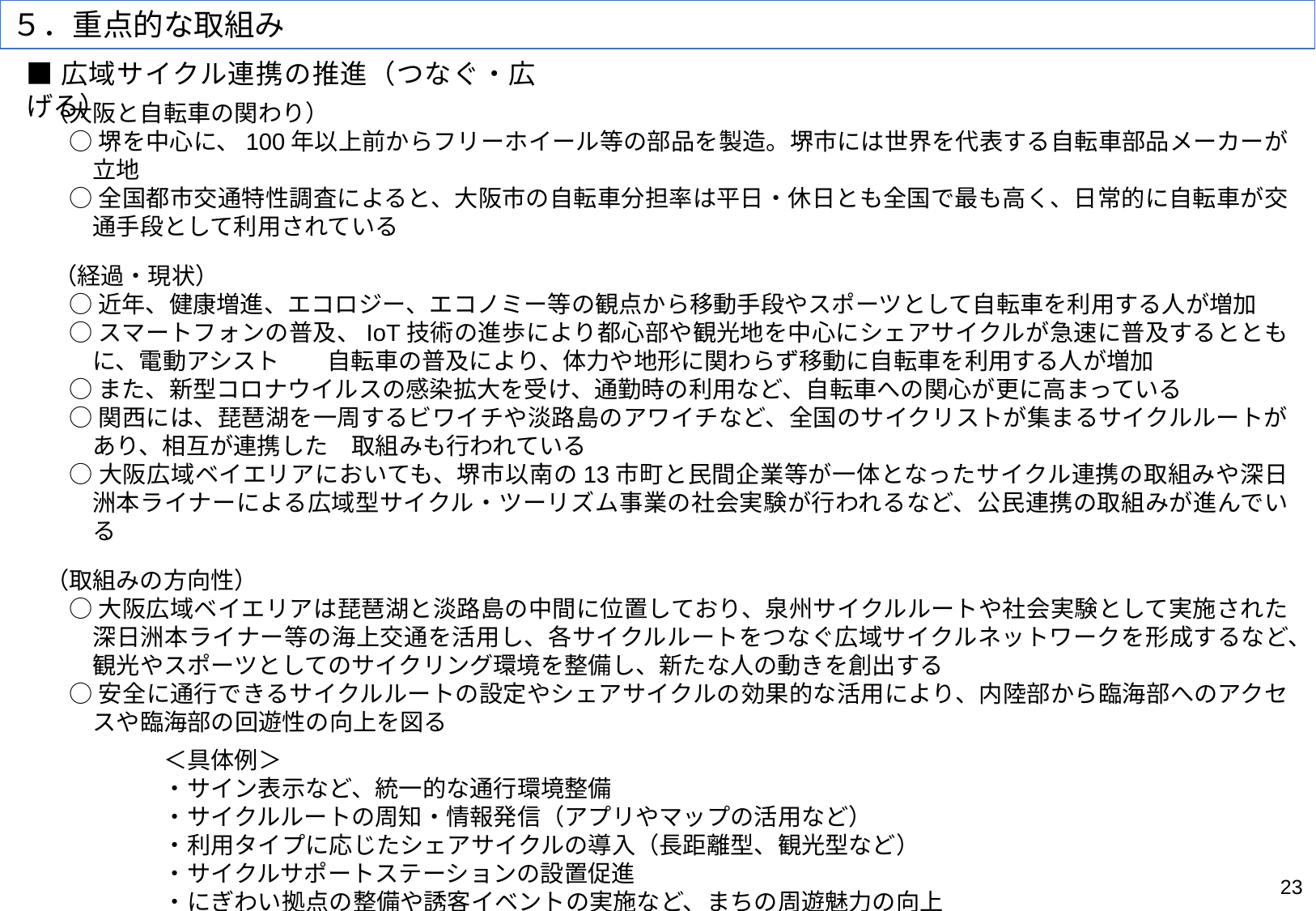

５．重点的な取組み
■広域サイクル連携の推進（つなぐ・広げる）
（大阪と自転車の関わり）
○堺を中心に、100年以上前からフリーホイール等の部品を製造。堺市には世界を代表する自転車部品メーカーが立地
○全国都市交通特性調査によると、大阪市の自転車分担率は平日・休日とも全国で最も高く、日常的に自転車が交通手段として利用されている

（経過・現状）
○近年、健康増進、エコロジー、エコノミー等の観点から移動手段やスポーツとして自転車を利用する人が増加
○スマートフォンの普及、IoT技術の進歩により都心部や観光地を中心にシェアサイクルが急速に普及するとともに、電動アシスト　　自転車の普及により、体力や地形に関わらず移動に自転車を利用する人が増加
○また、新型コロナウイルスの感染拡大を受け、通勤時の利用など、自転車への関心が更に高まっている
○関西には、琵琶湖を一周するビワイチや淡路島のアワイチなど、全国のサイクリストが集まるサイクルルートがあり、相互が連携した　取組みも行われている
○大阪広域ベイエリアにおいても、堺市以南の13市町と民間企業等が一体となったサイクル連携の取組みや深日洲本ライナーによる広域型サイクル・ツーリズム事業の社会実験が行われるなど、公民連携の取組みが進んでいる

（取組みの方向性）
○大阪広域ベイエリアは琵琶湖と淡路島の中間に位置しており、泉州サイクルルートや社会実験として実施された深日洲本ライナー等の海上交通を活用し、各サイクルルートをつなぐ広域サイクルネットワークを形成するなど、観光やスポーツとしてのサイクリング環境を整備し、新たな人の動きを創出する
○安全に通行できるサイクルルートの設定やシェアサイクルの効果的な活用により、内陸部から臨海部へのアクセスや臨海部の回遊性の向上を図る
　　　　＜具体例＞
　　　　・サイン表示など、統一的な通行環境整備
　　　　・サイクルルートの周知・情報発信（アプリやマップの活用など）
　　　　・利用タイプに応じたシェアサイクルの導入（長距離型、観光型など）
　　　　・サイクルサポートステーションの設置促進
　　　　・にぎわい拠点の整備や誘客イベントの実施など、まちの周遊魅力の向上
　　　　・海上交通（フェリー、渡船など）や鉄道など、他の交通ネットワークとの連携　　など
23